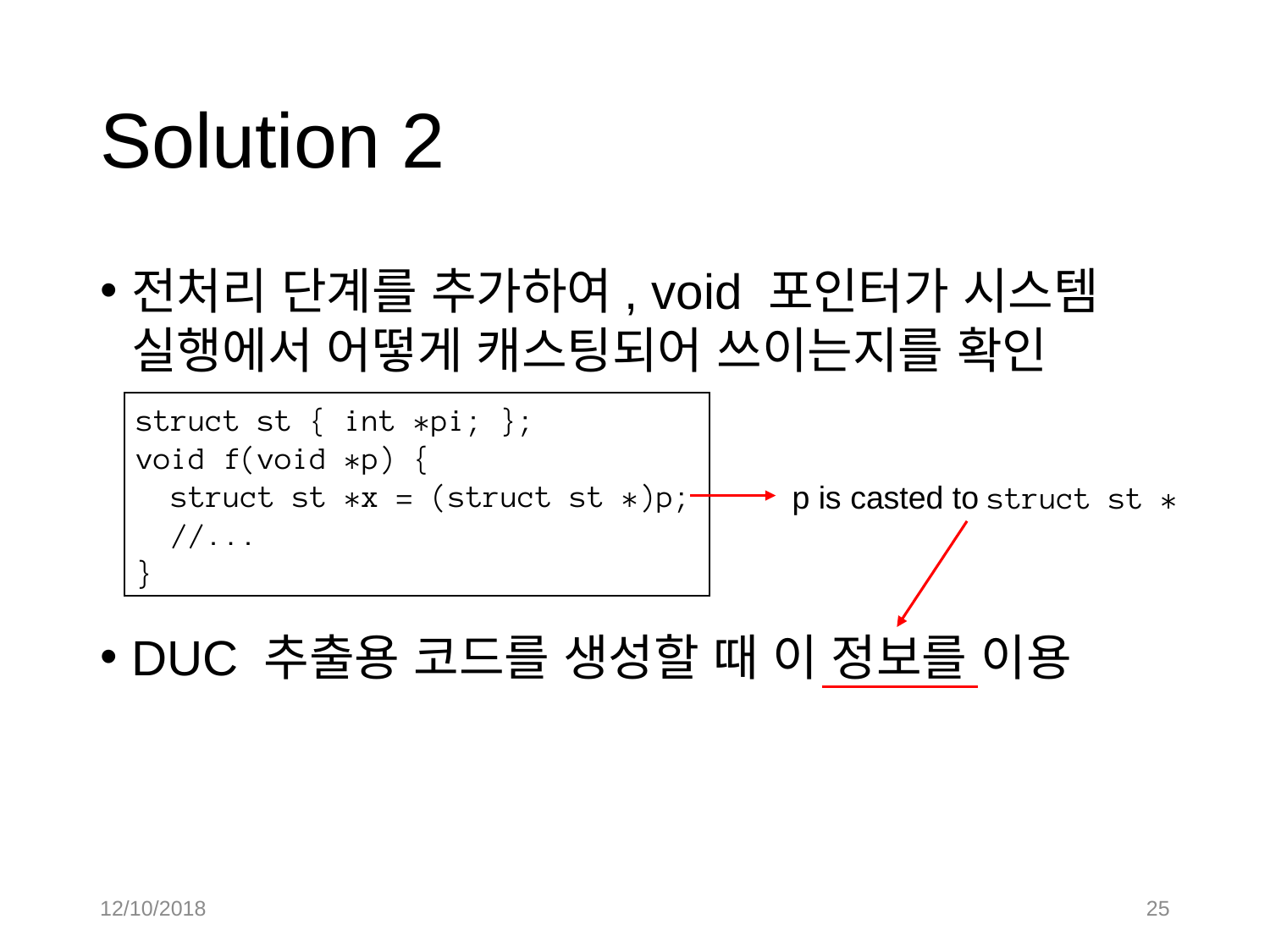

# Solution 2
전처리 단계를 추가하여, void 포인터가 시스템 실행에서 어떻게 캐스팅되어 쓰이는지를 확인

DUC 추출용 코드를 생성할 때 이 정보를 이용

struct st { int *pi; };
void f(void *p) {
  struct st *x = (struct st *)p;
  //...
}
p is casted to struct st *
12/10/2018
25